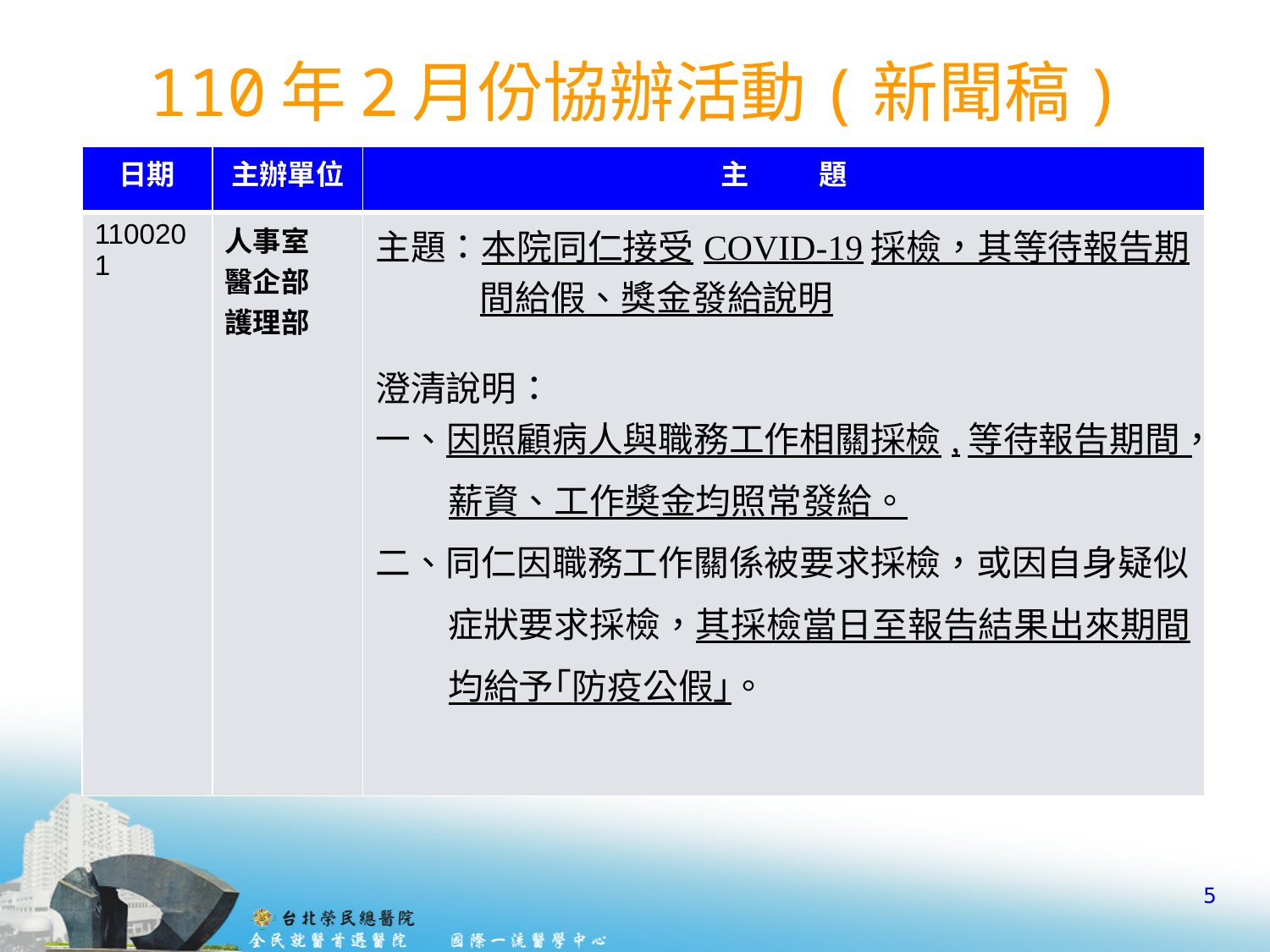

# 110年2月份協辦活動(新聞稿)
| 日期 | 主辦單位 | 主 題 |
| --- | --- | --- |
| 1100201 | 人事室 醫企部 護理部 | 主題：本院同仁接受COVID-19採檢，其等待報告期 間給假、獎金發給說明 澄清說明： 一、因照顧病人與職務工作相關採檢,等待報告期間， 薪資、工作奬金均照常發給。 二、同仁因職務工作關係被要求採檢，或因自身疑似 症狀要求採檢，其採檢當日至報告結果出來期間 均給予｢防疫公假｣。 |
5